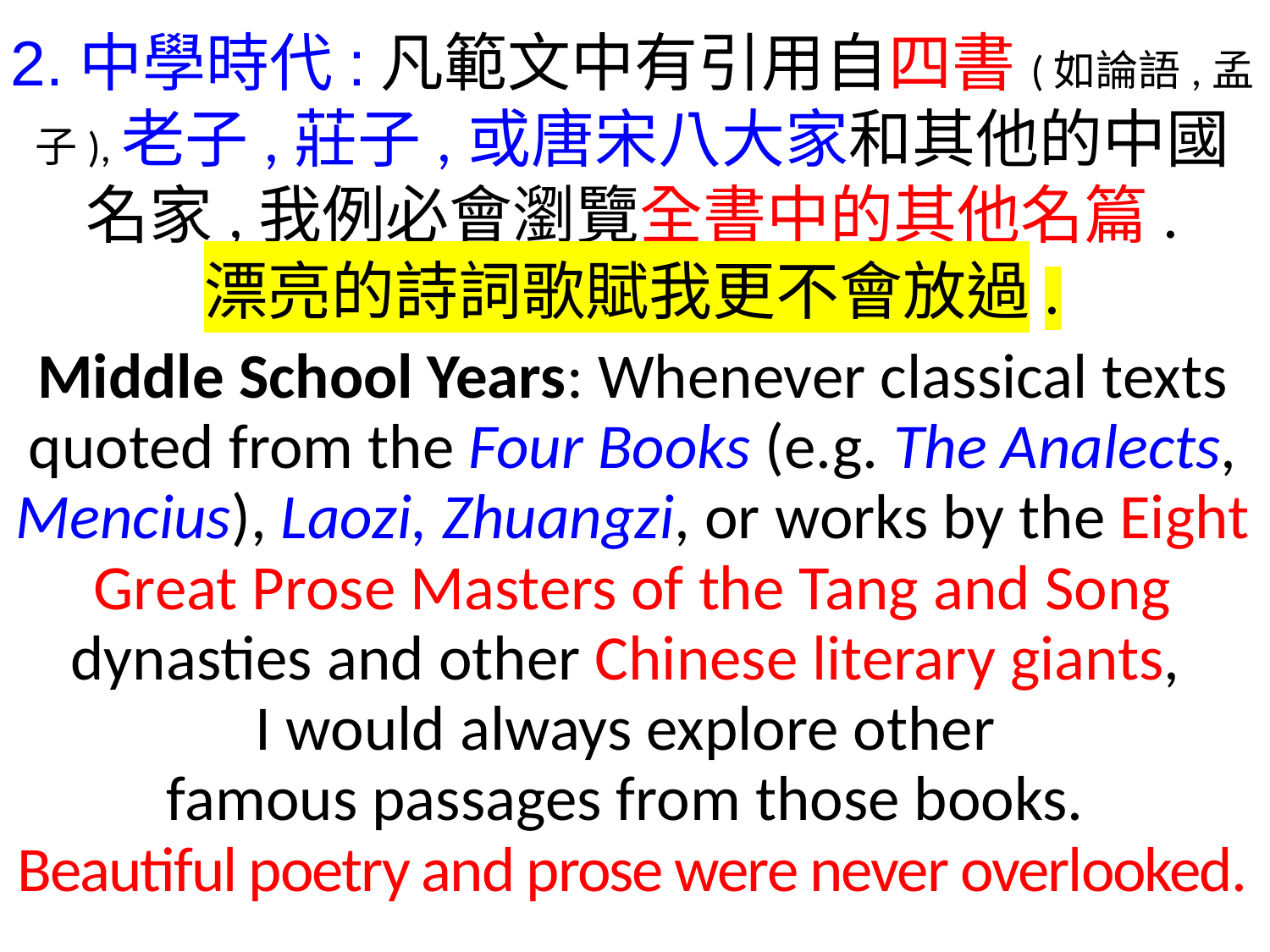

2.中學時代:凡範文中有引用自四書(如論語,孟子),老子,莊子,或唐宋八大家和其他的中國名家,我例必會瀏覽全書中的其他名篇.
漂亮的詩詞歌賦我更不會放過.
Middle School Years: Whenever classical texts quoted from the Four Books (e.g. The Analects, Mencius), Laozi, Zhuangzi, or works by the Eight Great Prose Masters of the Tang and Song dynasties and other Chinese literary giants,
I would always explore other
famous passages from those books.
Beautiful poetry and prose were never overlooked.